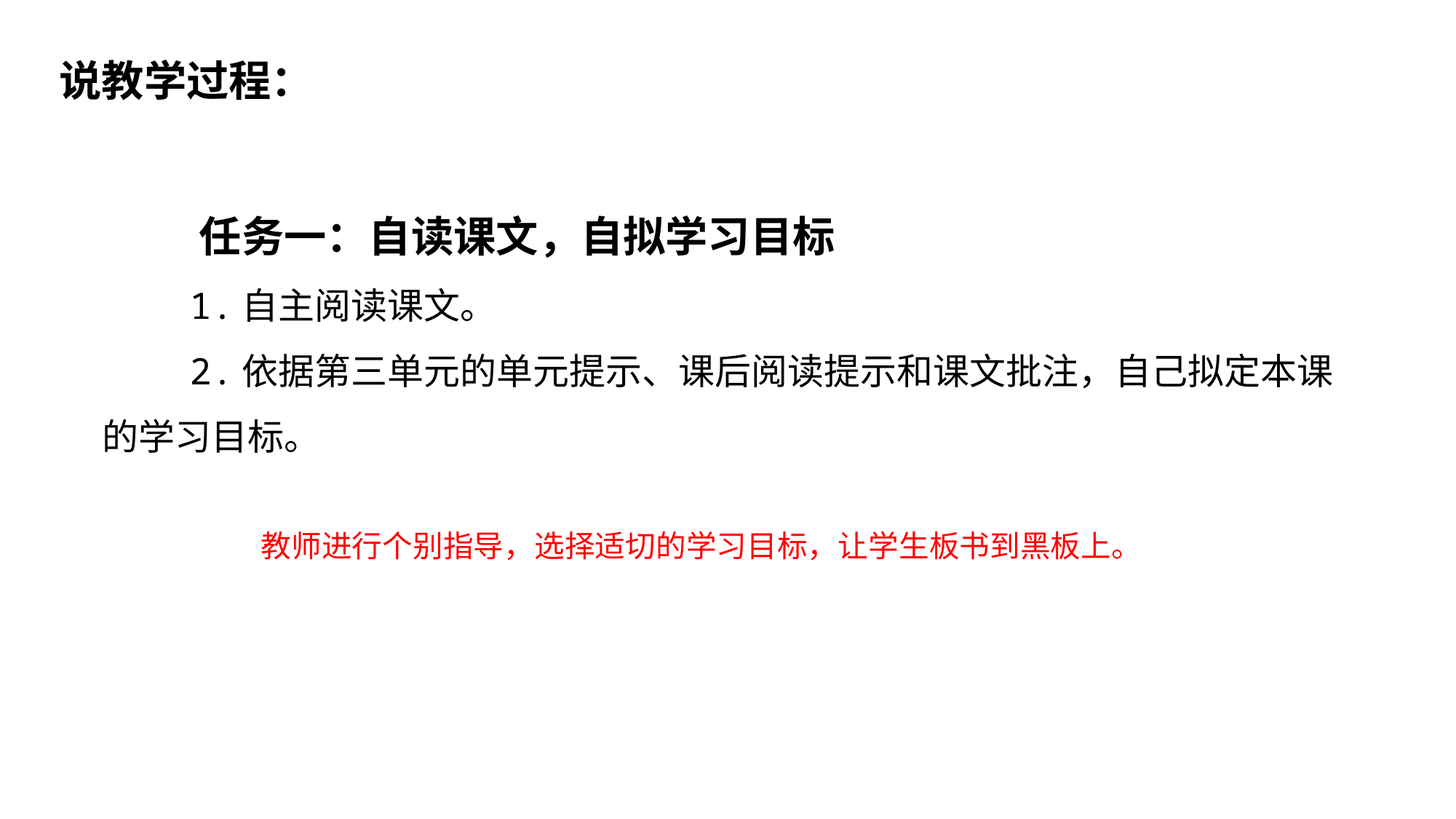

说教学过程：
         任务一：自读课文，自拟学习目标
    1.自主阅读课文。
    2.依据第三单元的单元提示、课后阅读提示和课文批注，自己拟定本课的学习目标。
教师进行个别指导，选择适切的学习目标，让学生板书到黑板上。